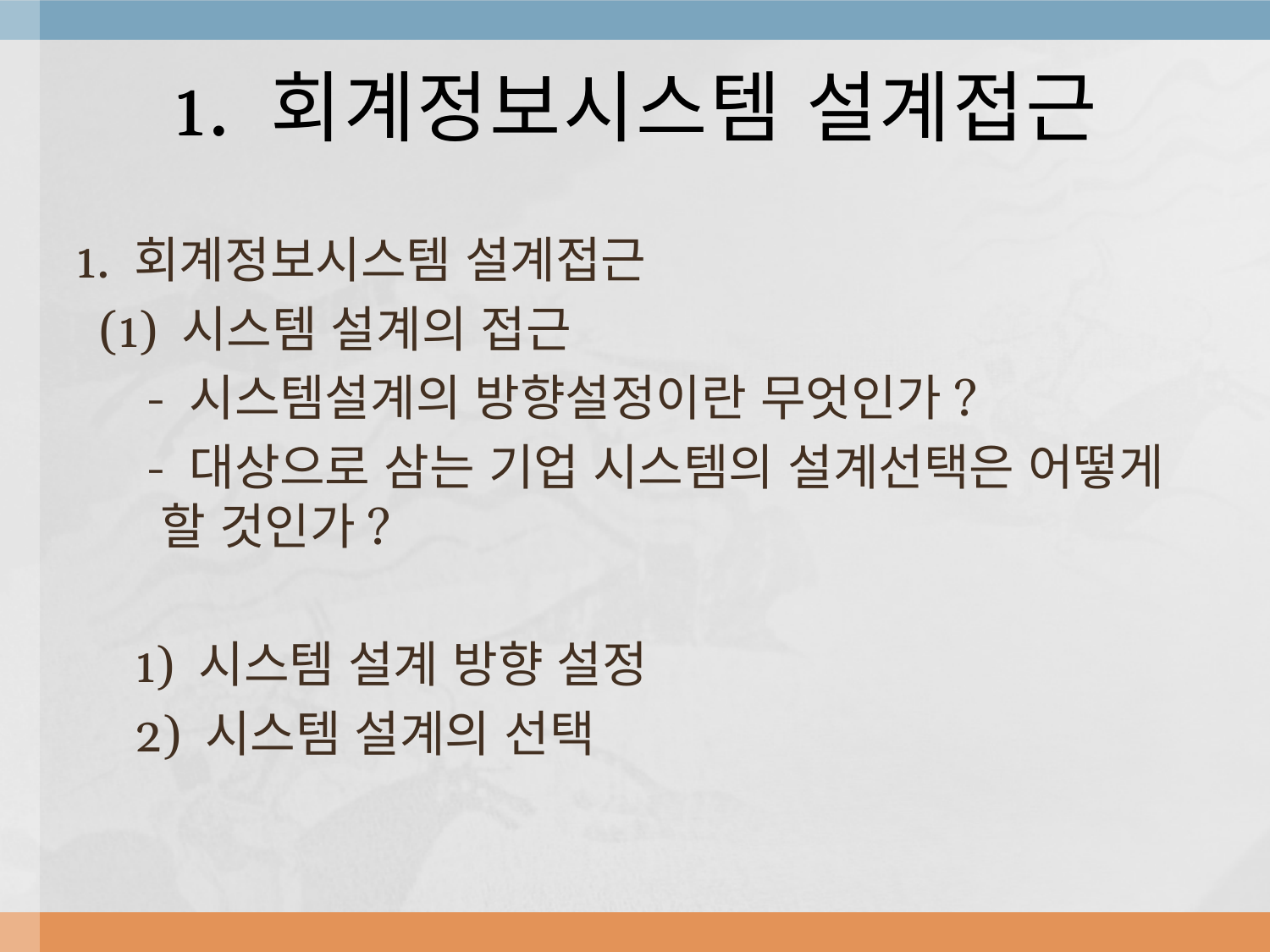

# 1. 회계정보시스템 설계접근
1. 회계정보시스템 설계접근
  (1) 시스템 설계의 접근
      - 시스템설계의 방향설정이란 무엇인가?
      - 대상으로 삼는 기업 시스템의 설계선택은 어떻게 할 것인가?

     1) 시스템 설계 방향 설정
     2) 시스템 설계의 선택